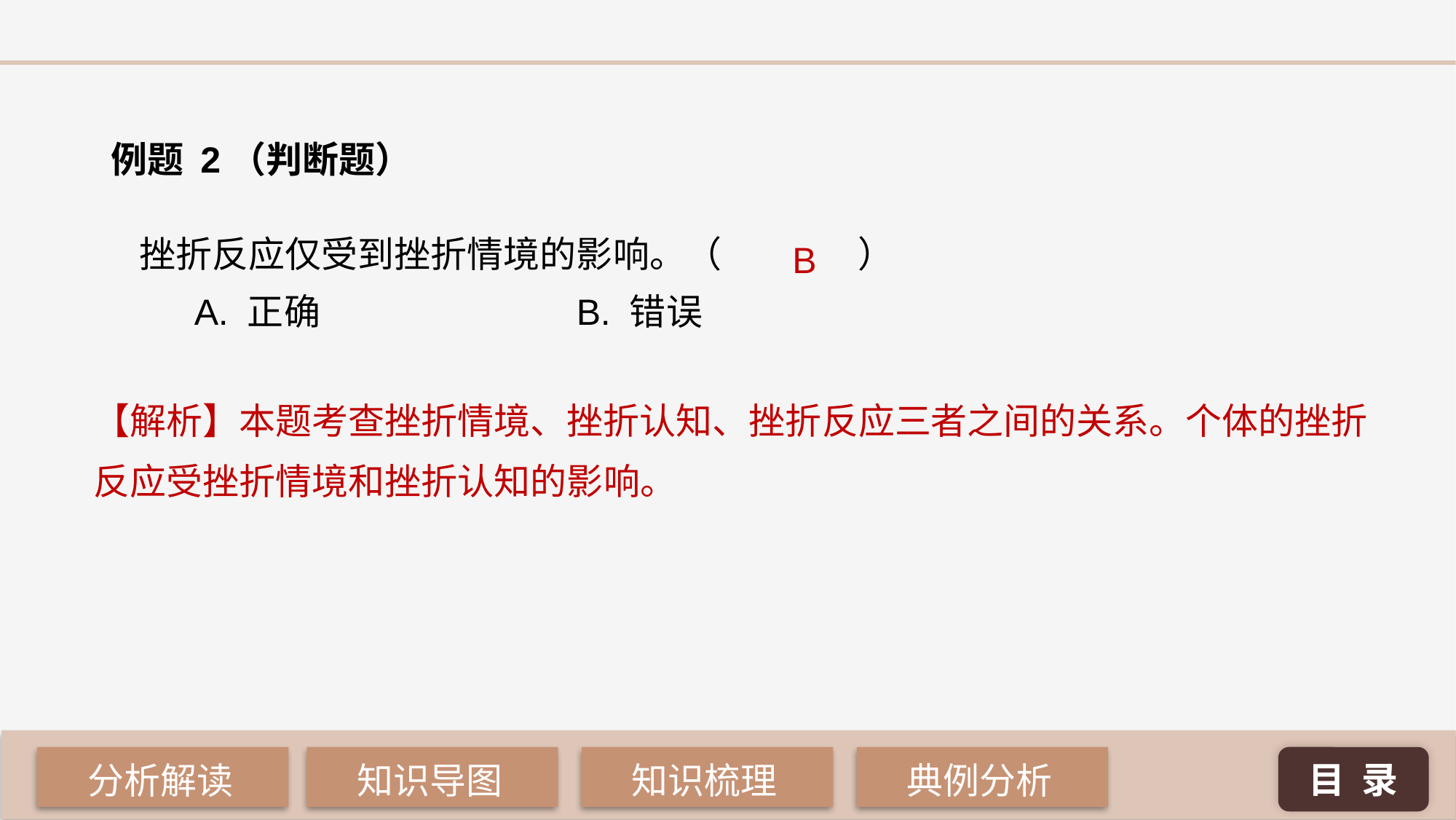

例题 2（判断题）
挫折反应仅受到挫折情境的影响。（		 ）
A. 正确 			B. 错误
B
【解析】本题考查挫折情境、挫折认知、挫折反应三者之间的关系。个体的挫折反应受挫折情境和挫折认知的影响。